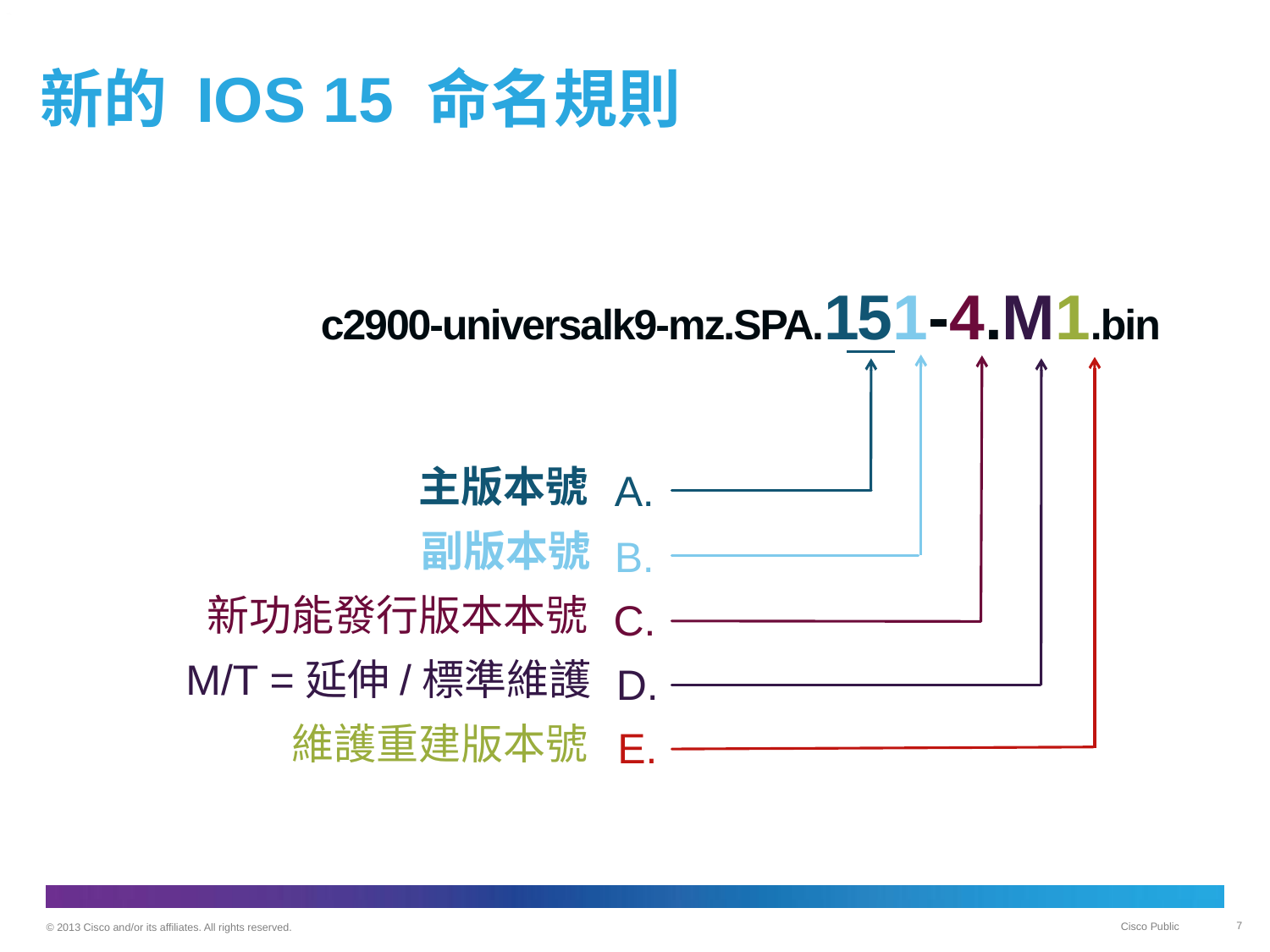

新的 IOS 15 命名規則
# c2900-universalk9-mz.SPA.151-4.M1.bin
主版本號
A.
副版本號
B.
新功能發行版本本號
C.
M/T =延伸/標準維護
D.
維護重建版本號
E.